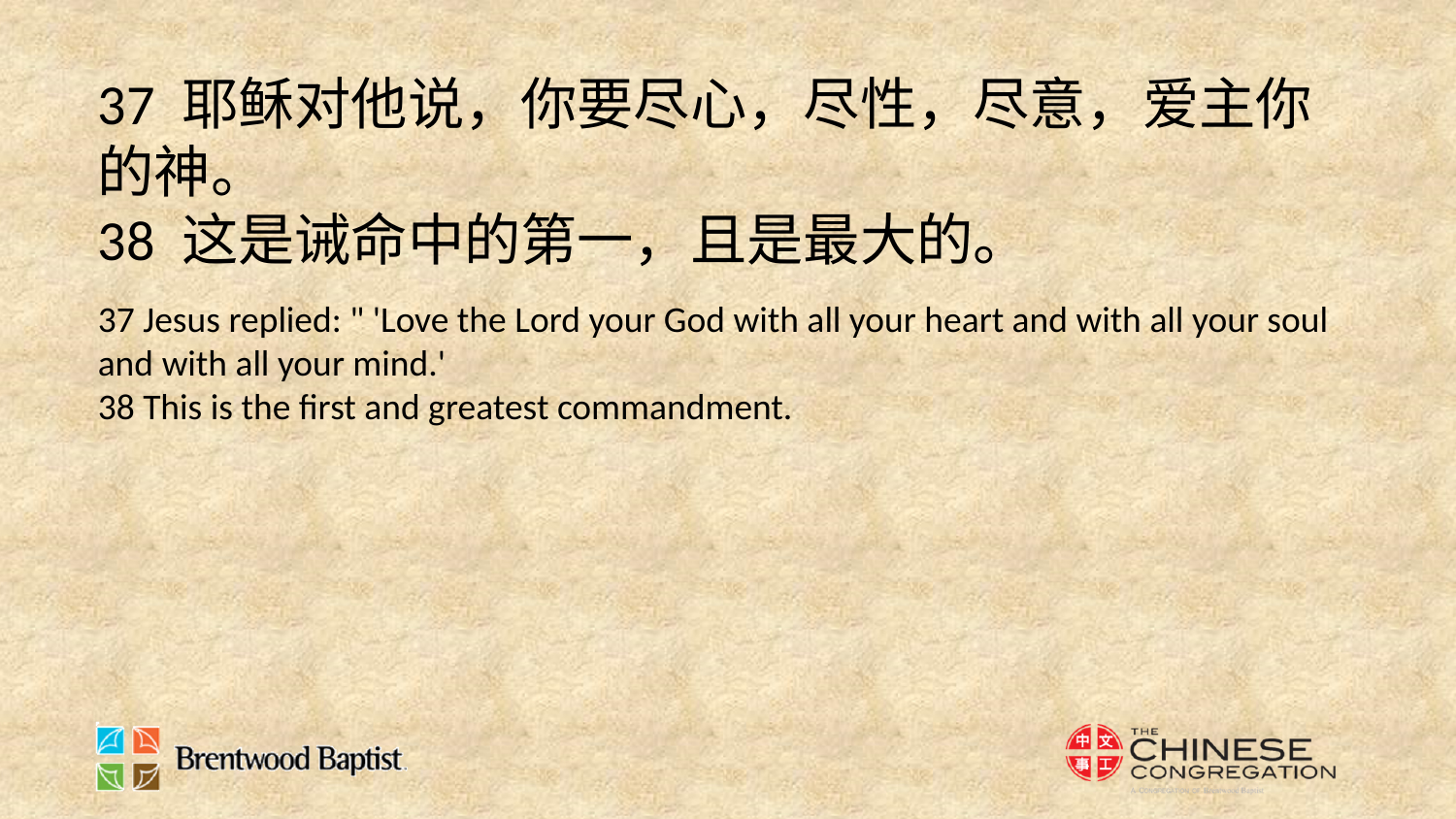

37 耶稣对他说，你要尽心，尽性，尽意，爱主你的神。
38 这是诫命中的第一，且是最大的。

37 Jesus replied: " 'Love the Lord your God with all your heart and with all your soul and with all your mind.'
38 This is the first and greatest commandment.